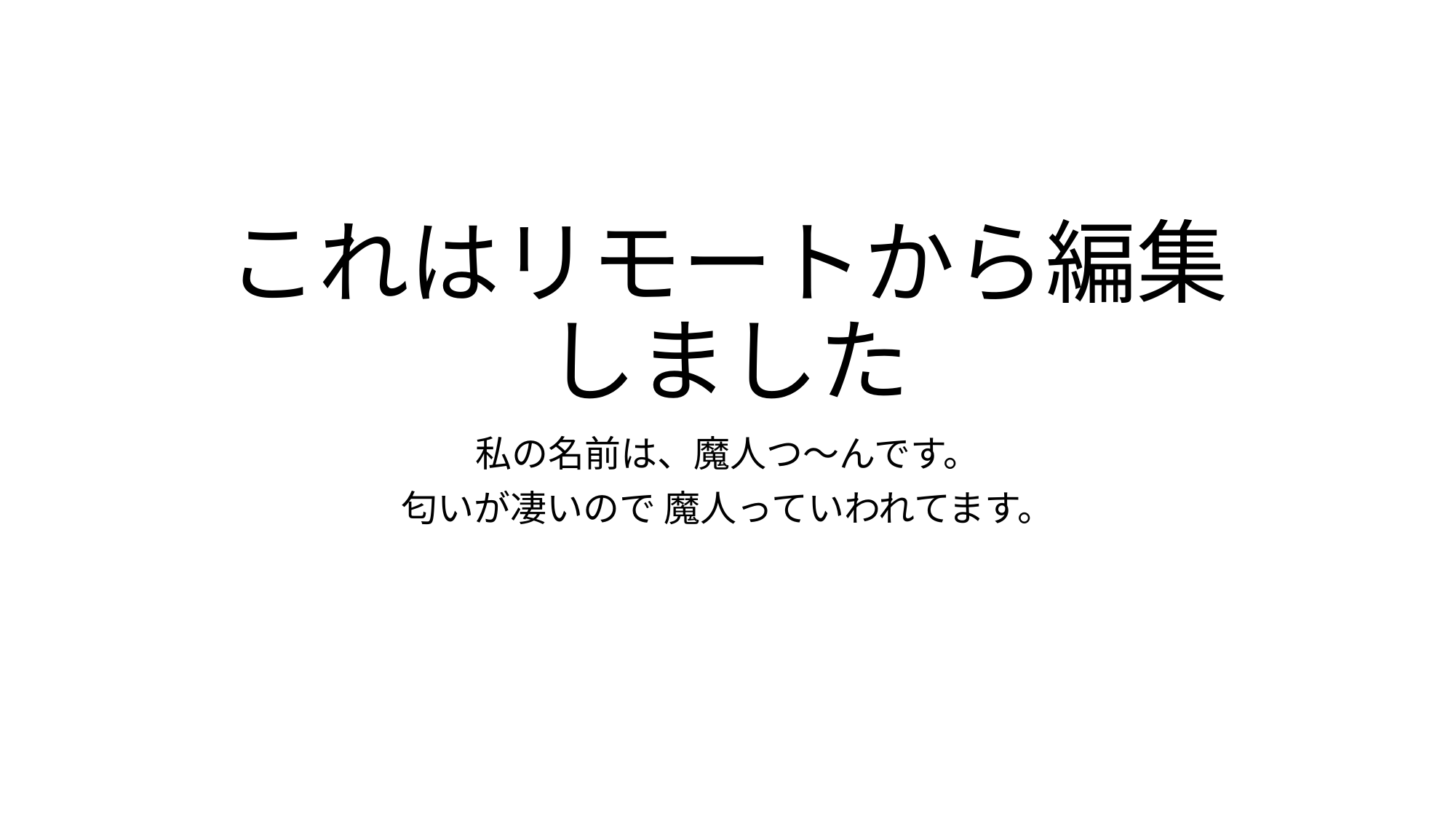

# これはリモートから編集しました
私の名前は、魔人つ～んです。
匂いが凄いので 魔人っていわれてます。